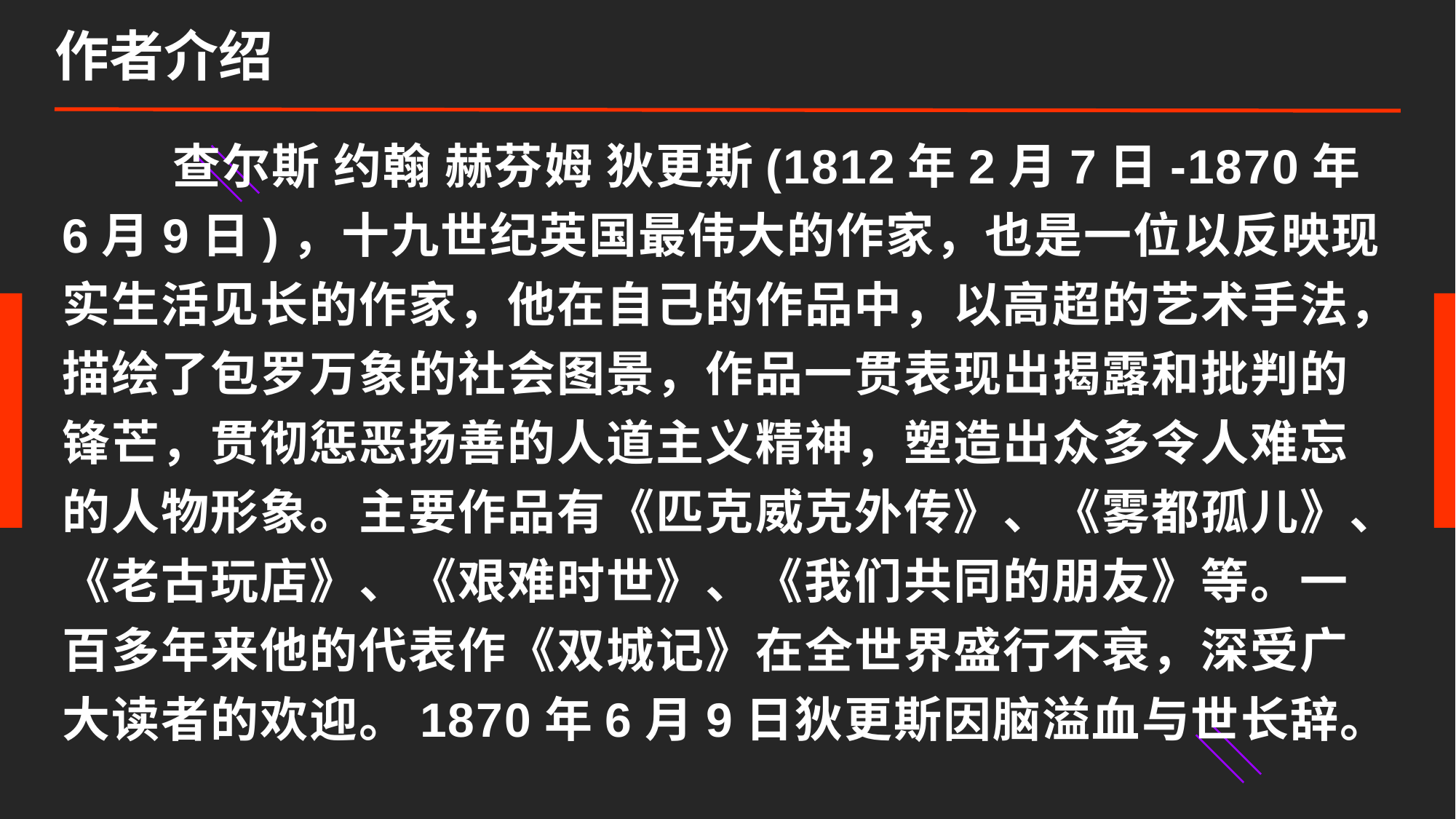

作者介绍
        查尔斯 约翰 赫芬姆 狄更斯(1812年2月7日-1870年6月9日)，十九世纪英国最伟大的作家，也是一位以反映现实生活见长的作家，他在自己的作品中，以高超的艺术手法，描绘了包罗万象的社会图景，作品一贯表现出揭露和批判的锋芒，贯彻惩恶扬善的人道主义精神，塑造出众多令人难忘的人物形象。主要作品有《匹克威克外传》、《雾都孤儿》、《老古玩店》、《艰难时世》、《我们共同的朋友》等。一百多年来他的代表作《双城记》在全世界盛行不衰，深受广大读者的欢迎。1870年6月9日狄更斯因脑溢血与世长辞。